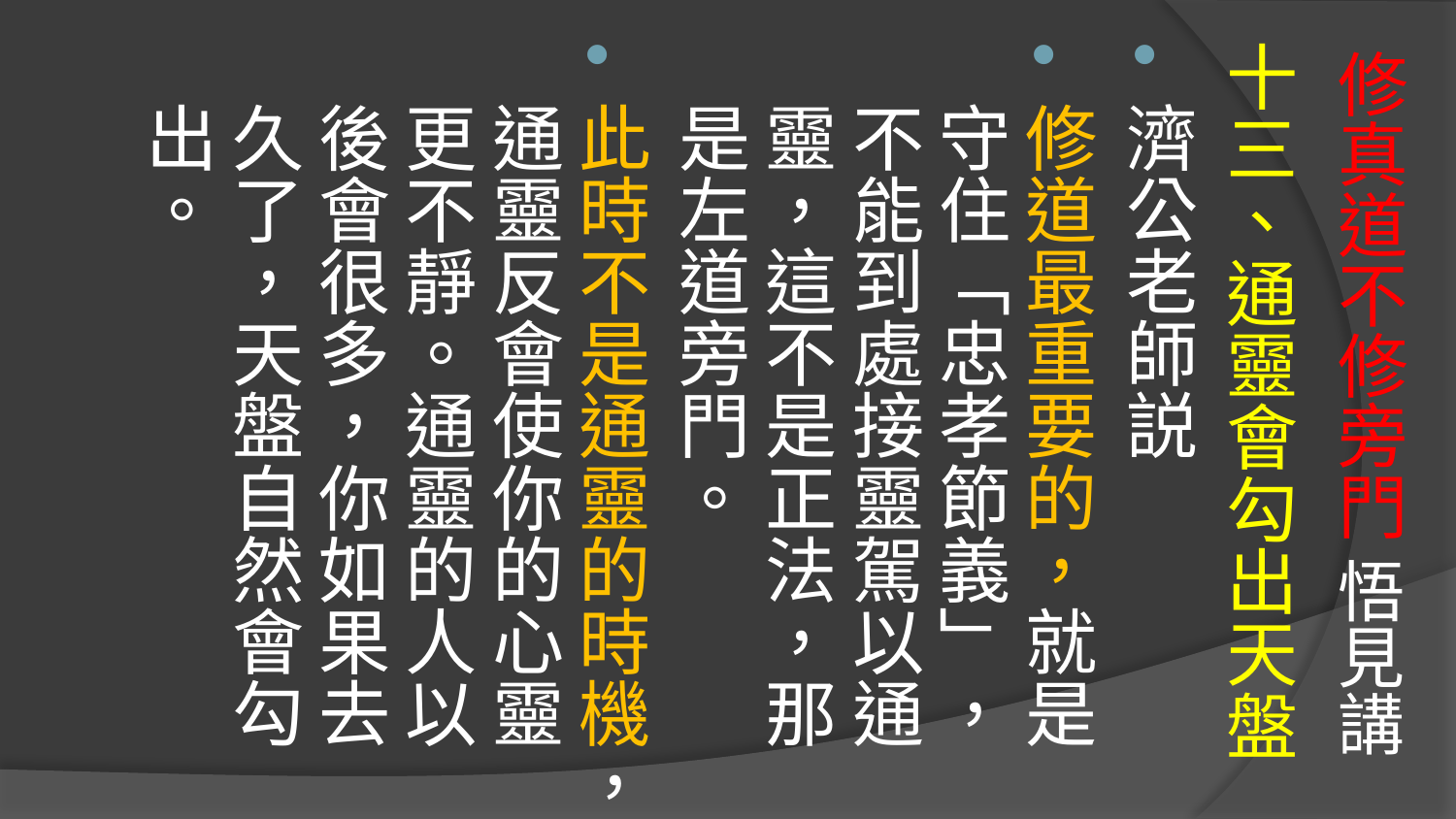

# 修真道不修旁門 悟見講
十三、通靈會勾出天盤
濟公老師説
修道最重要的，就是守住「忠孝節義」，不能到處接靈駕以通靈，這不是正法，那是左道旁門。
此時不是通靈的時機，通靈反會使你的心靈更不靜。通靈的人以後會很多，你如果去久了，天盤自然會勾出。